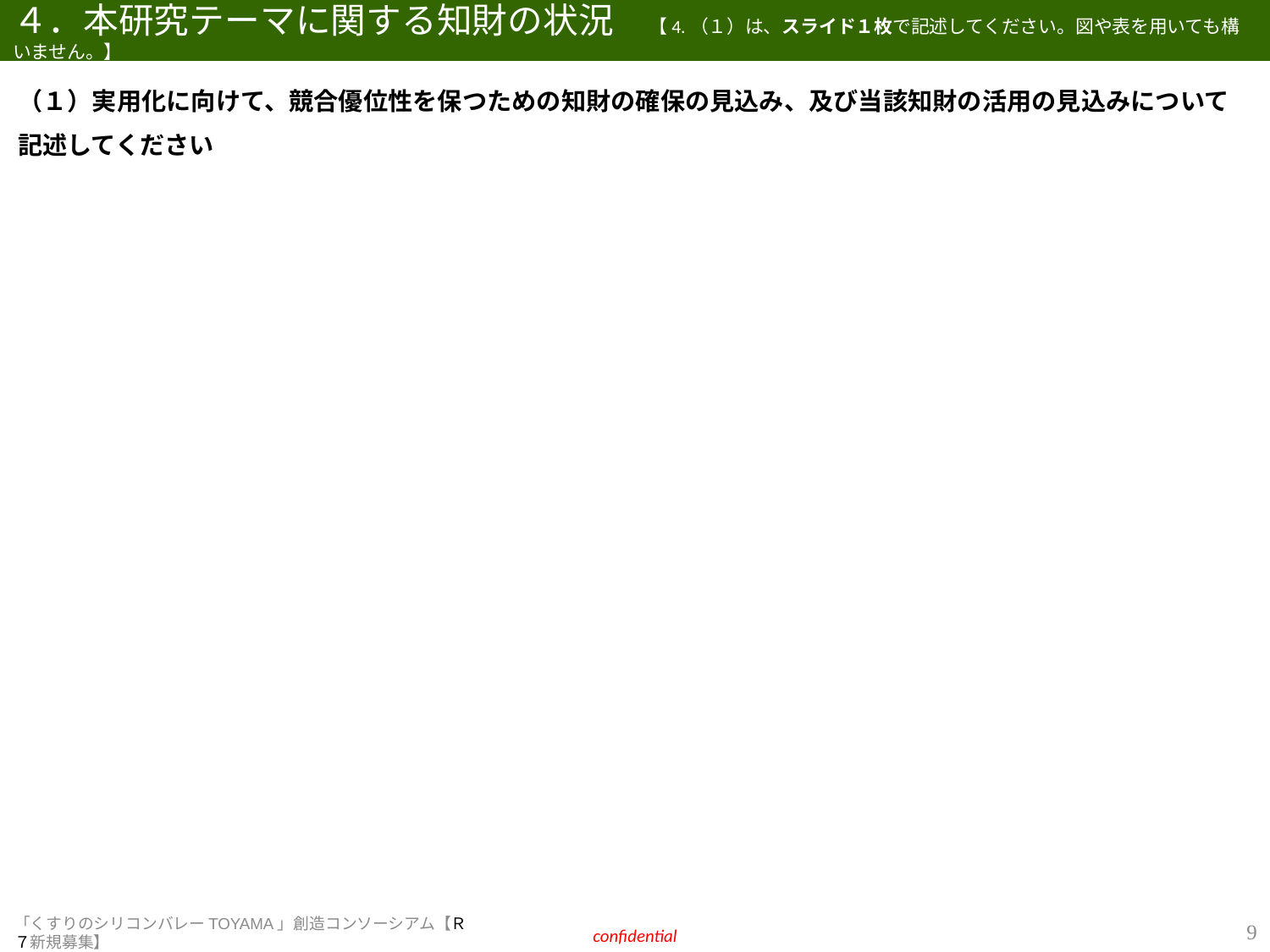

# ４．本研究テーマに関する知財の状況　【4.（１）は、スライド１枚で記述してください。図や表を用いても構いません。】
（１）実用化に向けて、競合優位性を保つための知財の確保の見込み、及び当該知財の活用の見込みについて記述してください
9
「くすりのシリコンバレーTOYAMA」創造コンソーシアム【Ｒ７新規募集】